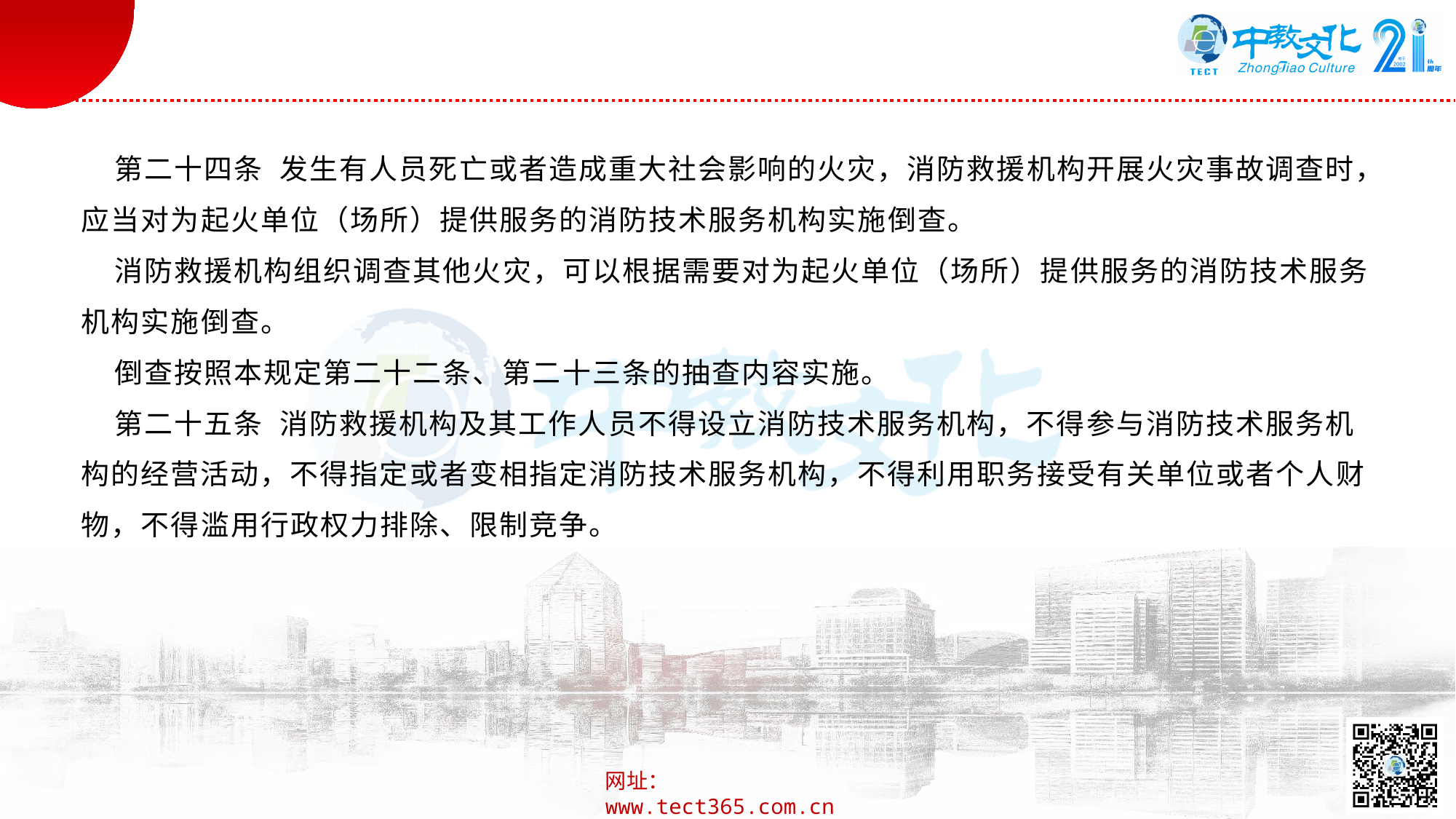

第二十四条  发生有人员死亡或者造成重大社会影响的火灾，消防救援机构开展火灾事故调查时，应当对为起火单位（场所）提供服务的消防技术服务机构实施倒查。
消防救援机构组织调查其他火灾，可以根据需要对为起火单位（场所）提供服务的消防技术服务机构实施倒查。
倒查按照本规定第二十二条、第二十三条的抽查内容实施。
第二十五条  消防救援机构及其工作人员不得设立消防技术服务机构，不得参与消防技术服务机构的经营活动，不得指定或者变相指定消防技术服务机构，不得利用职务接受有关单位或者个人财物，不得滥用行政权力排除、限制竞争。